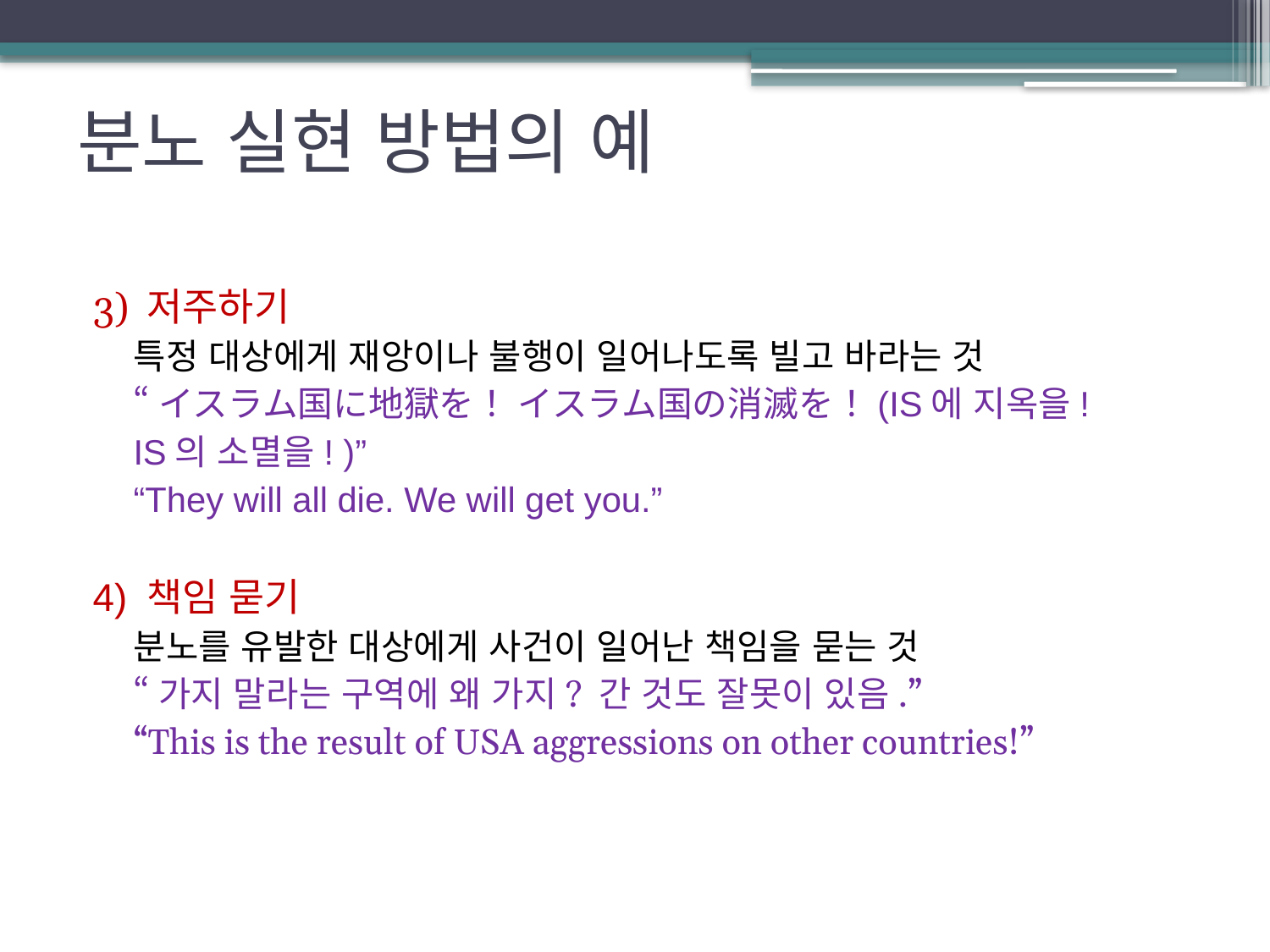

# 분노 실현 방법의 예
3) 저주하기
특정 대상에게 재앙이나 불행이 일어나도록 빌고 바라는 것
“イスラム国に地獄を！ イスラム国の消滅を！(IS에 지옥을!
IS의 소멸을! )”
“They will all die. We will get you.”

4) 책임 묻기
분노를 유발한 대상에게 사건이 일어난 책임을 묻는 것
“가지 말라는 구역에 왜 가지? 간 것도 잘못이 있음.”
“This is the result of USA aggressions on other countries!”